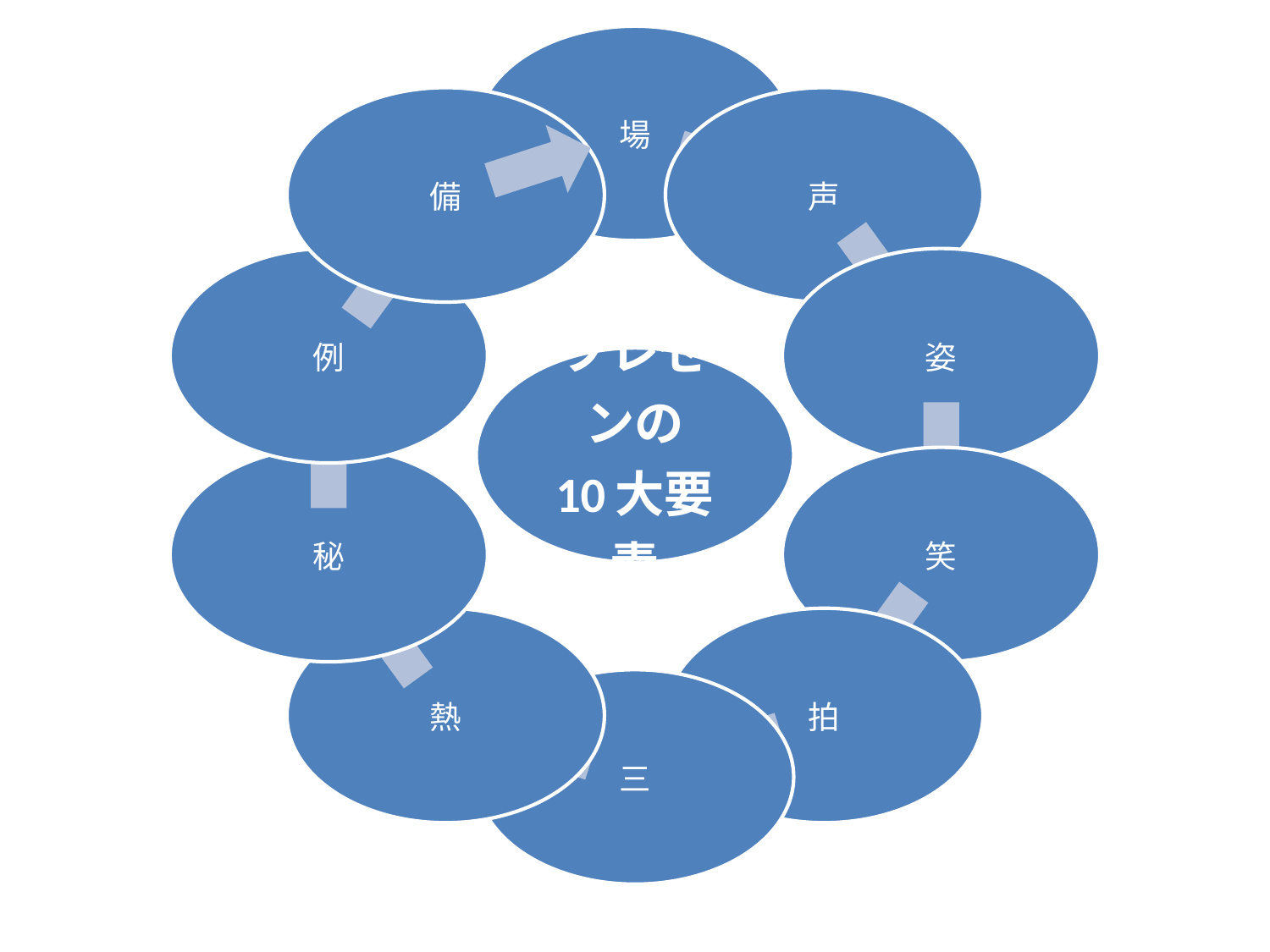

プレゼンの
10大要素
場
声
姿
笑
拍
三
熱
秘
例
備